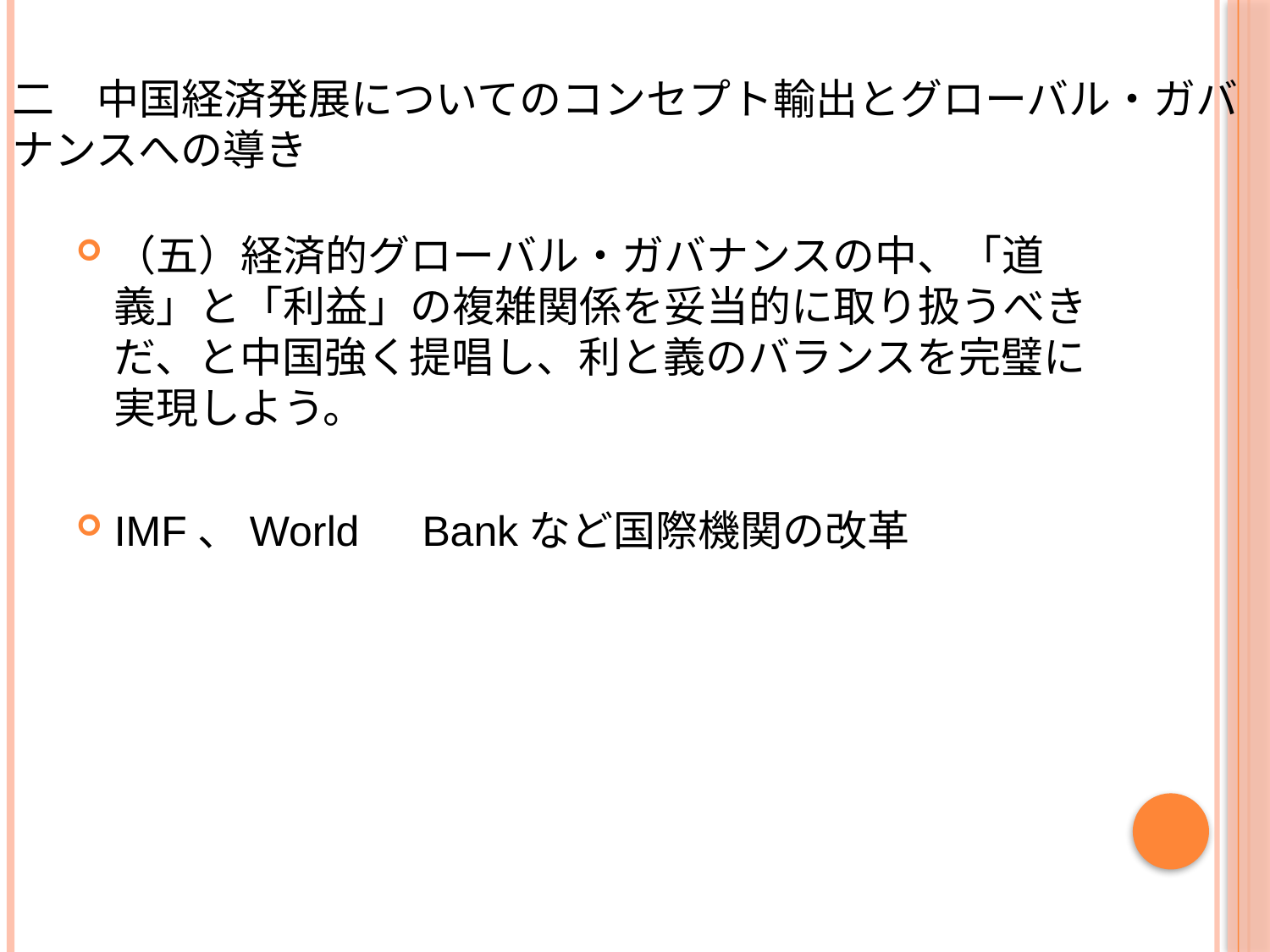

# 二　中国経済発展についてのコンセプト輸出とグローバル・ガバナンスへの導き
（五）経済的グローバル・ガバナンスの中、「道義」と「利益」の複雑関係を妥当的に取り扱うべきだ、と中国強く提唱し、利と義のバランスを完璧に実現しよう。

IMF、World　Bankなど国際機関の改革